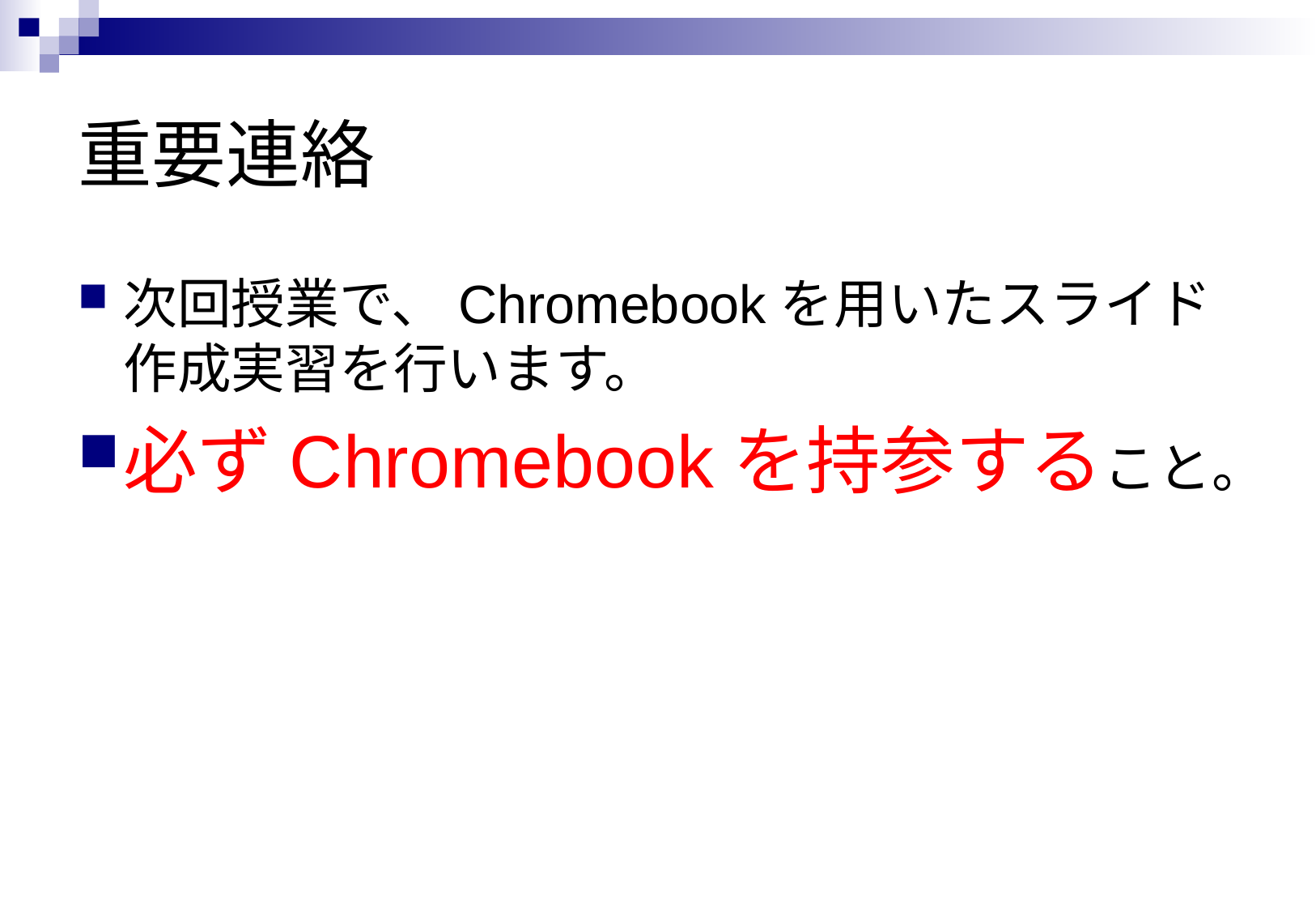

# 重要連絡
次回授業で、Chromebookを用いたスライド作成実習を行います。
必ずChromebookを持参すること。